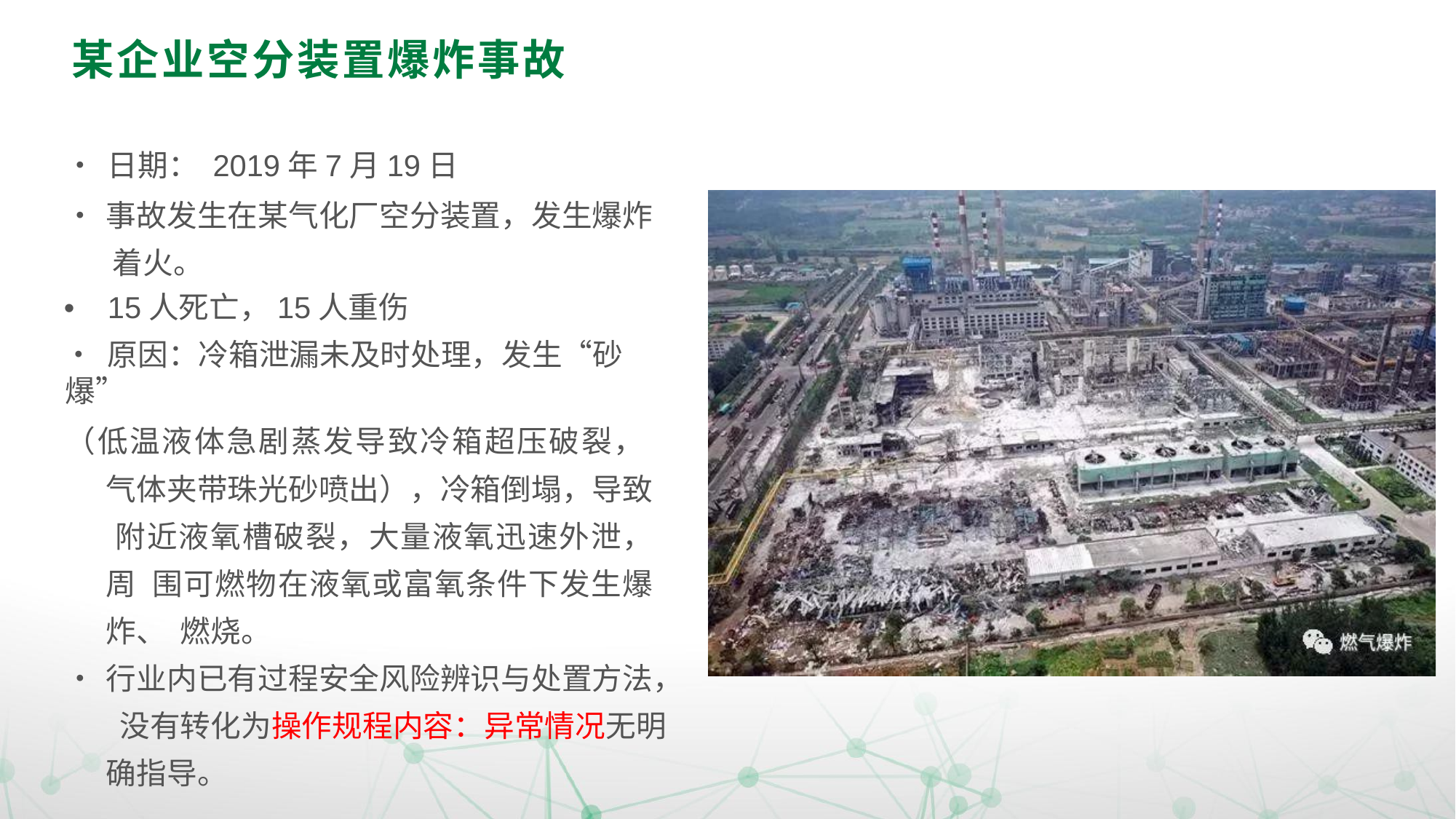

# 某企业空分装置爆炸事故
•	日期： 2019年7月19日
•	事故发生在某气化厂空分装置，发生爆炸  着火。
•	15人死亡，15人重伤
•	原因：冷箱泄漏未及时处理，发生“砂爆”
（低温液体急剧蒸发导致冷箱超压破裂，  气体夹带珠光砂喷出），冷箱倒塌，导致  附近液氧槽破裂，大量液氧迅速外泄，周  围可燃物在液氧或富氧条件下发生爆炸、  燃烧。
•	行业内已有过程安全风险辨识与处置方法，  没有转化为操作规程内容：异常情况无明  确指导。